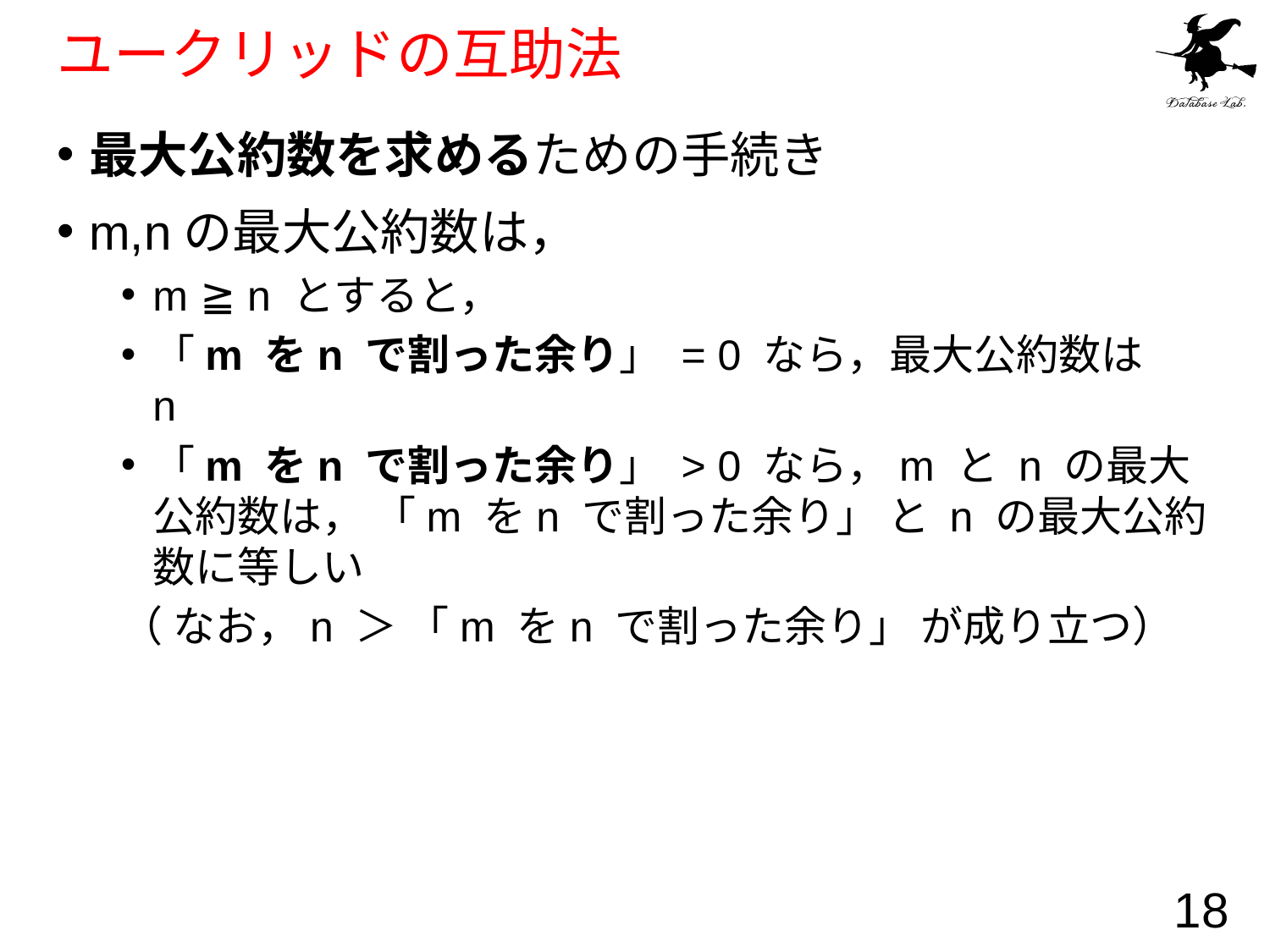

# ユークリッドの互助法
最大公約数を求めるための手続き
m,nの最大公約数は，
m ≧ n とすると，
「m をn で割った余り」 = 0 なら，最大公約数は　n
「m をn で割った余り」 > 0 なら，m と n の最大公約数は， 「m をn で割った余り」 と n の最大公約数に等しい
（ なお，n ＞ 「m をn で割った余り」 が成り立つ）

18